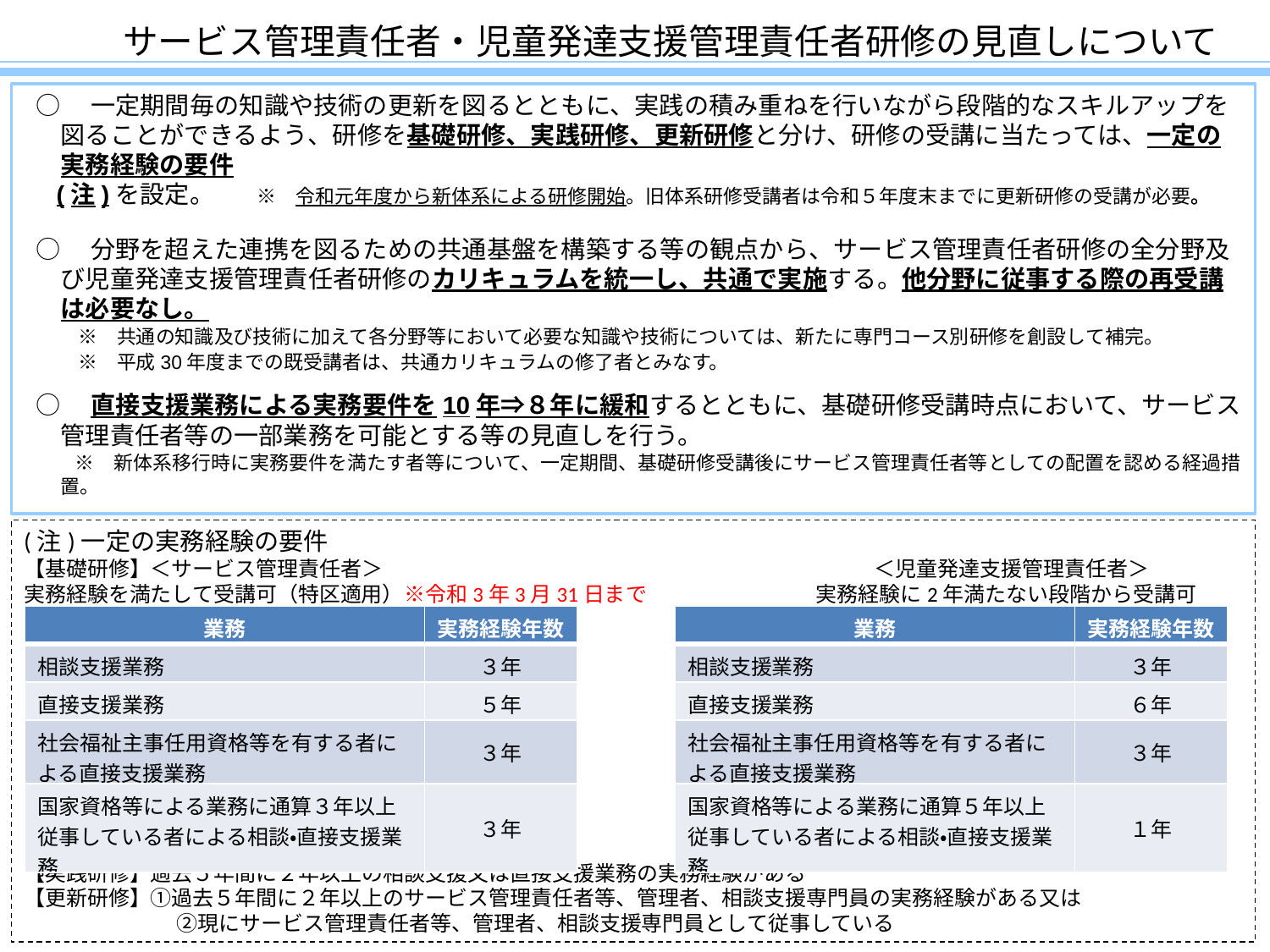

サービス管理責任者・児童発達支援管理責任者研修の見直しについて
○　一定期間毎の知識や技術の更新を図るとともに、実践の積み重ねを行いながら段階的なスキルアップを図ることができるよう、研修を基礎研修、実践研修、更新研修と分け、研修の受講に当たっては、一定の実務経験の要件
   (注)を設定。　　※　令和元年度から新体系による研修開始。旧体系研修受講者は令和５年度末までに更新研修の受講が必要。

○　分野を超えた連携を図るための共通基盤を構築する等の観点から、サービス管理責任者研修の全分野及び児童発達支援管理責任者研修のカリキュラムを統一し、共通で実施する。他分野に従事する際の再受講は必要なし。
　　※　共通の知識及び技術に加えて各分野等において必要な知識や技術については、新たに専門コース別研修を創設して補完。
　　※　平成30年度までの既受講者は、共通カリキュラムの修了者とみなす。

○　直接支援業務による実務要件を10年⇒８年に緩和するとともに、基礎研修受講時点において、サービス管理責任者等の一部業務を可能とする等の見直しを行う。
　　※　新体系移行時に実務要件を満たす者等について、一定期間、基礎研修受講後にサービス管理責任者等としての配置を認める経過措置。

○　既にサービス管理責任者が１名配置されている場合は、基礎研修修了者を、２人目以降のサービス管理責任者として配置可とするとともに、個別支援計画原案の作成を可能とする。

(注)一定の実務経験の要件
【基礎研修】＜サービス管理責任者＞　　　　　　　　　　　　　　　　　　　　　　　 ＜児童発達支援管理責任者＞
実務経験を満たして受講可（特区適用）※令和3年3月31日まで　　　　　　　　実務経験に2年満たない段階から受講可

【実践研修】過去５年間に２年以上の相談支援又は直接支援業務の実務経験がある
【更新研修】①過去５年間に２年以上のサービス管理責任者等、管理者、相談支援専門員の実務経験がある又は
　　　　　　　 ②現にサービス管理責任者等、管理者、相談支援専門員として従事している
| 業務 | 実務経験年数 |
| --- | --- |
| 相談支援業務 | ３年 |
| 直接支援業務 | ５年 |
| 社会福祉主事任用資格等を有する者による直接支援業務 | ３年 |
| 国家資格等による業務に通算３年以上従事している者による相談・直接支援業務 | ３年 |
| 業務 | 実務経験年数 |
| --- | --- |
| 相談支援業務 | ３年 |
| 直接支援業務 | ６年 |
| 社会福祉主事任用資格等を有する者による直接支援業務 | ３年 |
| 国家資格等による業務に通算５年以上従事している者による相談・直接支援業務 | １年 |